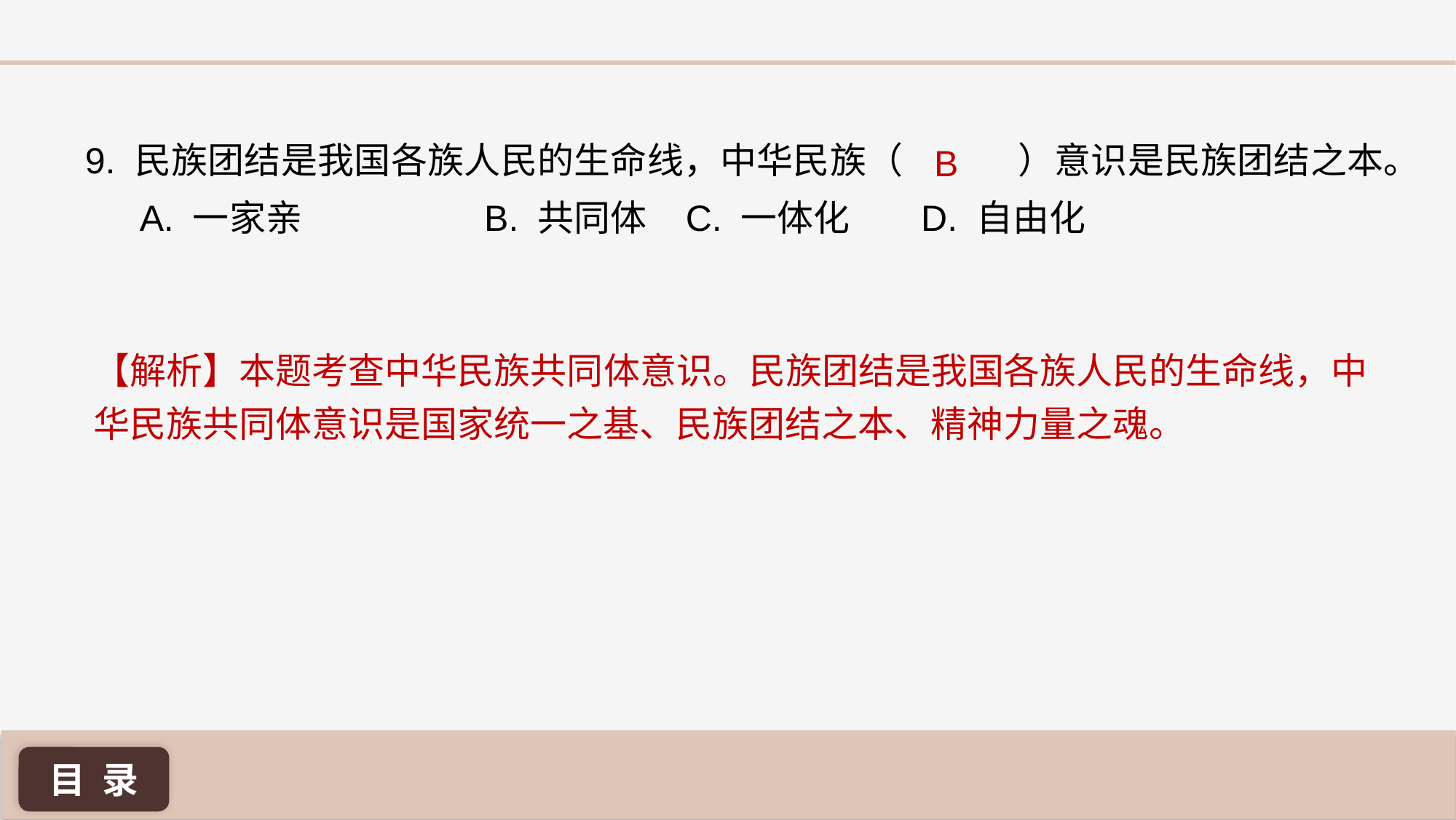

9. 民族团结是我国各族人民的生命线，中华民族（ 	）意识是民族团结之本。
A. 一家亲		 B. 共同体 	C. 一体化	 D. 自由化
B
【解析】本题考查中华民族共同体意识。民族团结是我国各族人民的生命线，中华民族共同体意识是国家统一之基、民族团结之本、精神力量之魂。